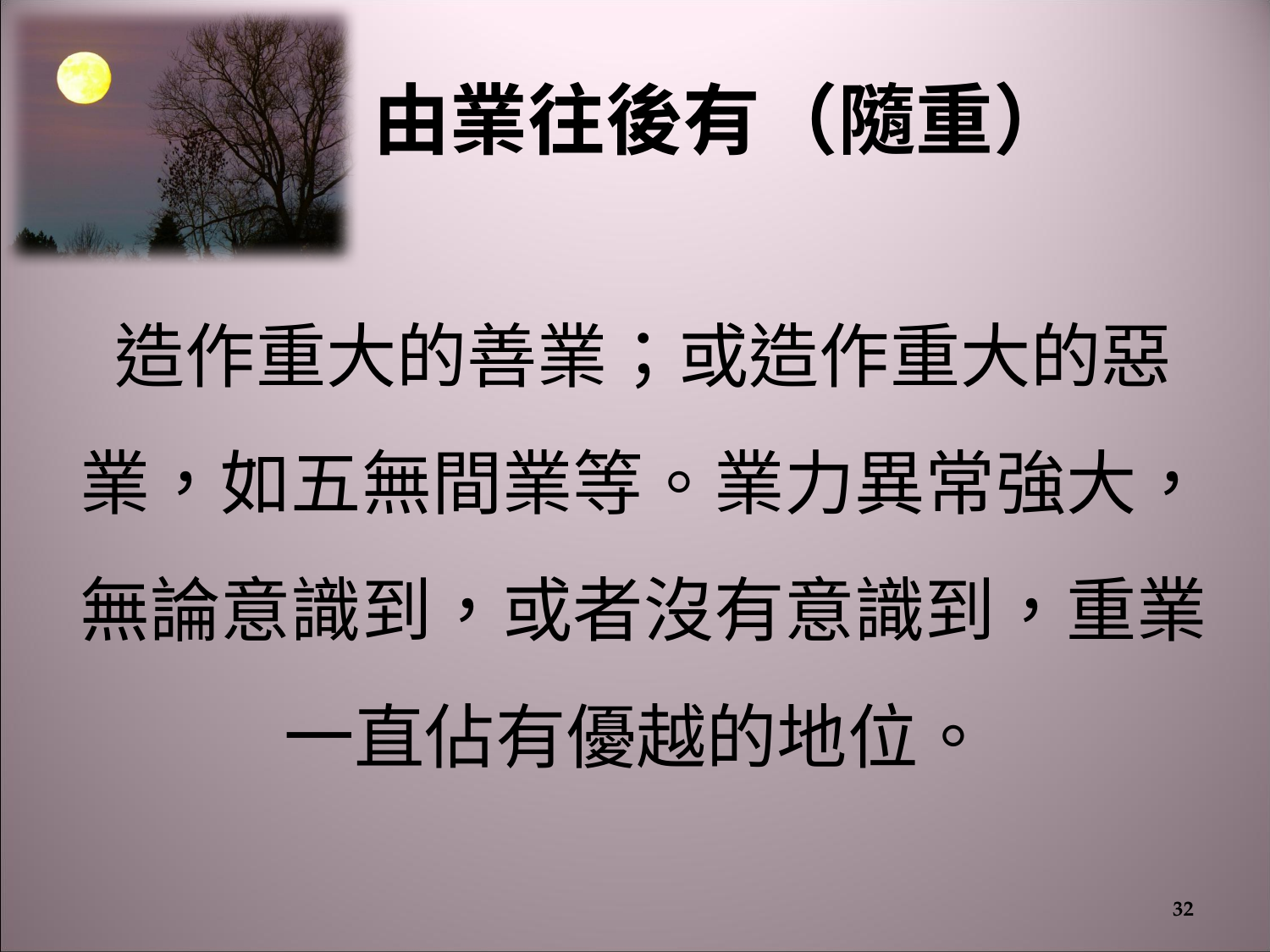

# 由業往後有（隨重）
造作重大的善業；或造作重大的惡業，如五無間業等。業力異常強大，無論意識到，或者沒有意識到，重業一直佔有優越的地位。

32